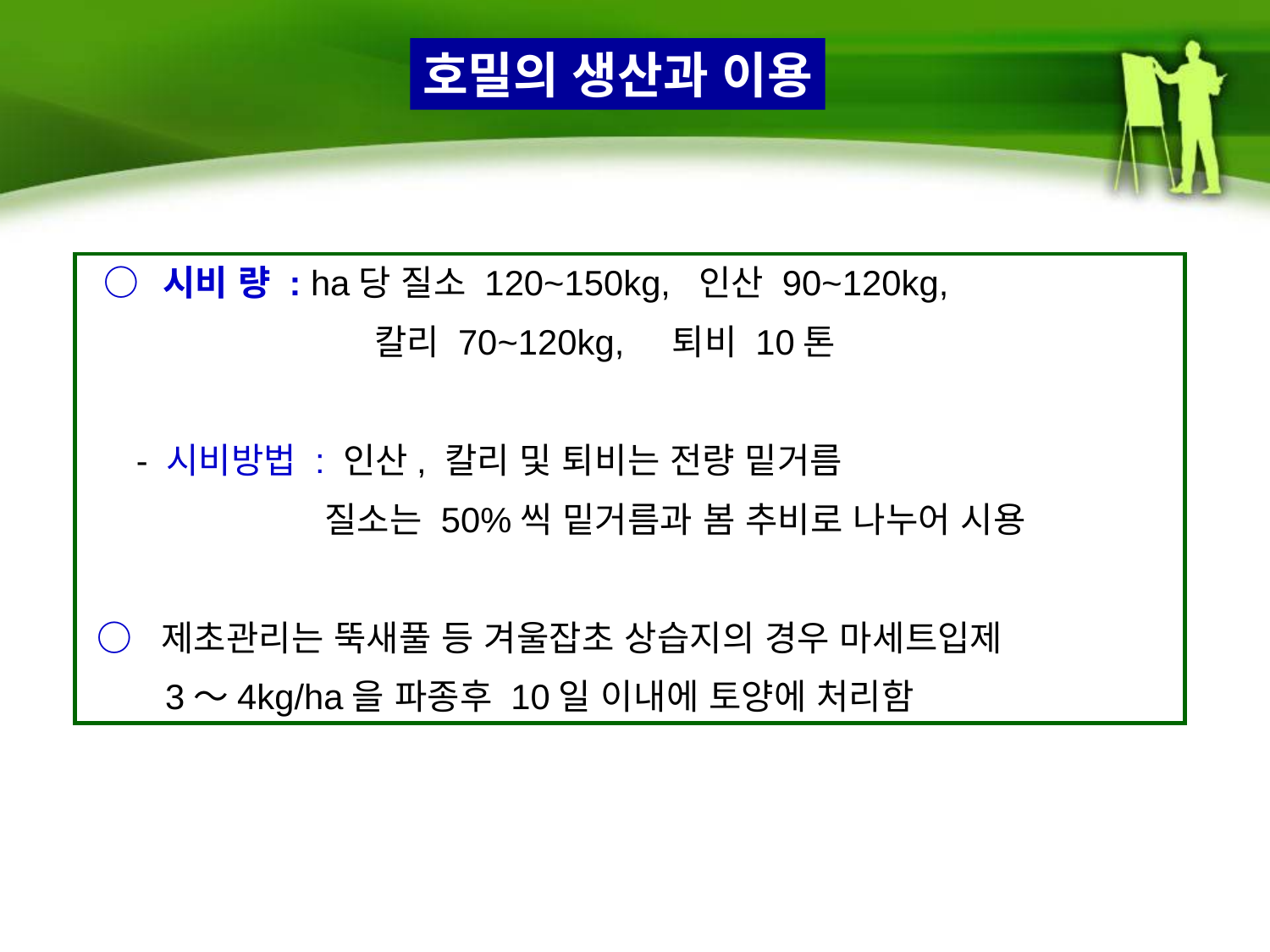

호밀의 생산과 이용
  ○  시비 량 : ha당 질소 120~150kg,  인산 90~120kg,
                            칼리 70~120kg,    퇴비 10톤

     - 시비방법 : 인산, 칼리 및 퇴비는 전량 밑거름
                       질소는 50%씩 밑거름과 봄 추비로 나누어 시용

 ○  제초관리는 뚝새풀 등 겨울잡초 상습지의 경우 마세트입제
        3～4kg/ha을 파종후 10일 이내에 토양에 처리함